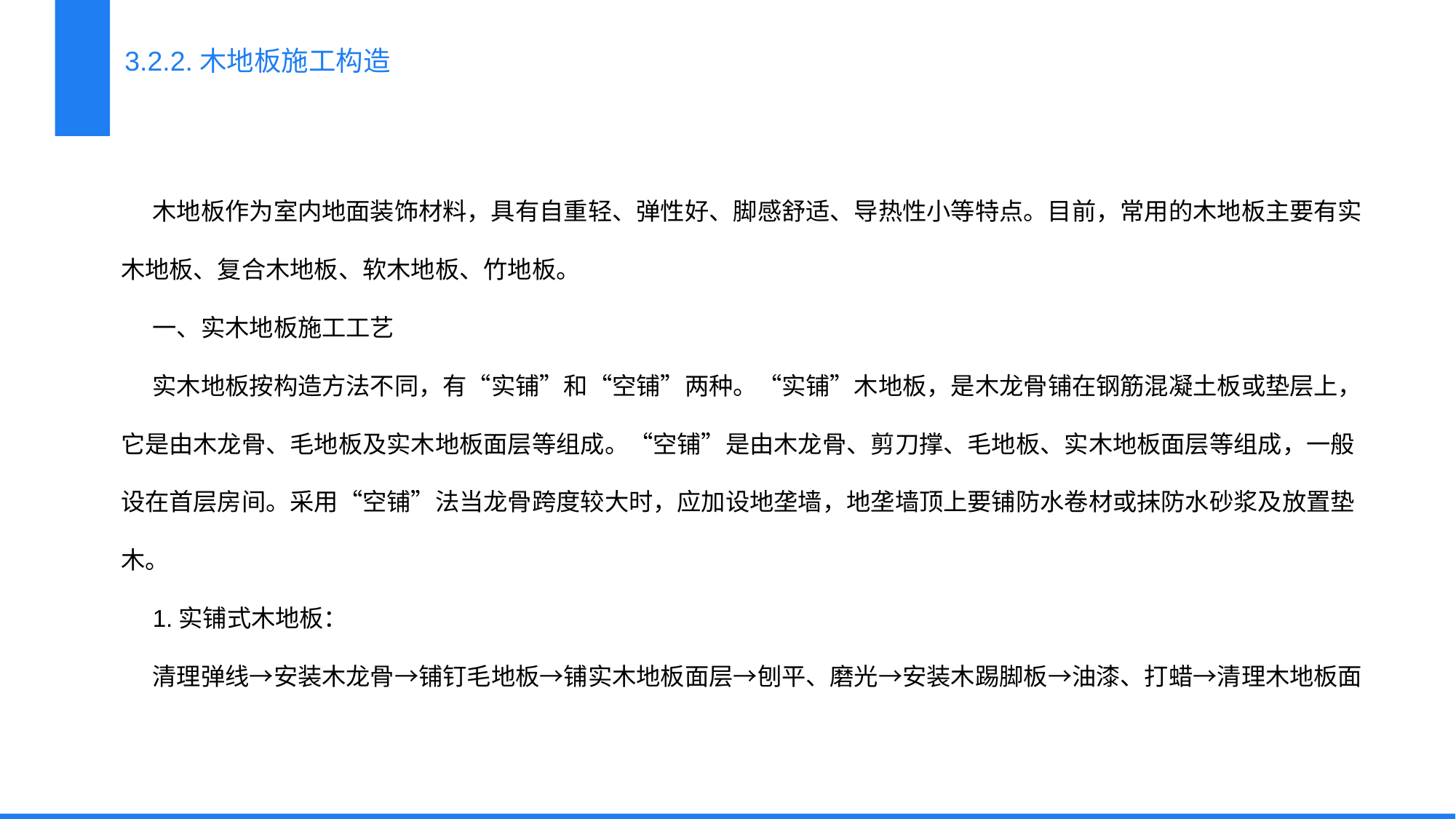

3.2.2.木地板施工构造

木地板作为室内地面装饰材料，具有自重轻、弹性好、脚感舒适、导热性小等特点。目前，常用的木地板主要有实木地板、复合木地板、软木地板、竹地板。
一、实木地板施工工艺
实木地板按构造方法不同，有“实铺”和“空铺”两种。“实铺”木地板，是木龙骨铺在钢筋混凝土板或垫层上，它是由木龙骨、毛地板及实木地板面层等组成。“空铺”是由木龙骨、剪刀撑、毛地板、实木地板面层等组成，一般设在首层房间。采用“空铺”法当龙骨跨度较大时，应加设地垄墙，地垄墙顶上要铺防水卷材或抹防水砂浆及放置垫木。
1.实铺式木地板：
清理弹线→安装木龙骨→铺钉毛地板→铺实木地板面层→刨平、磨光→安装木踢脚板→油漆、打蜡→清理木地板面